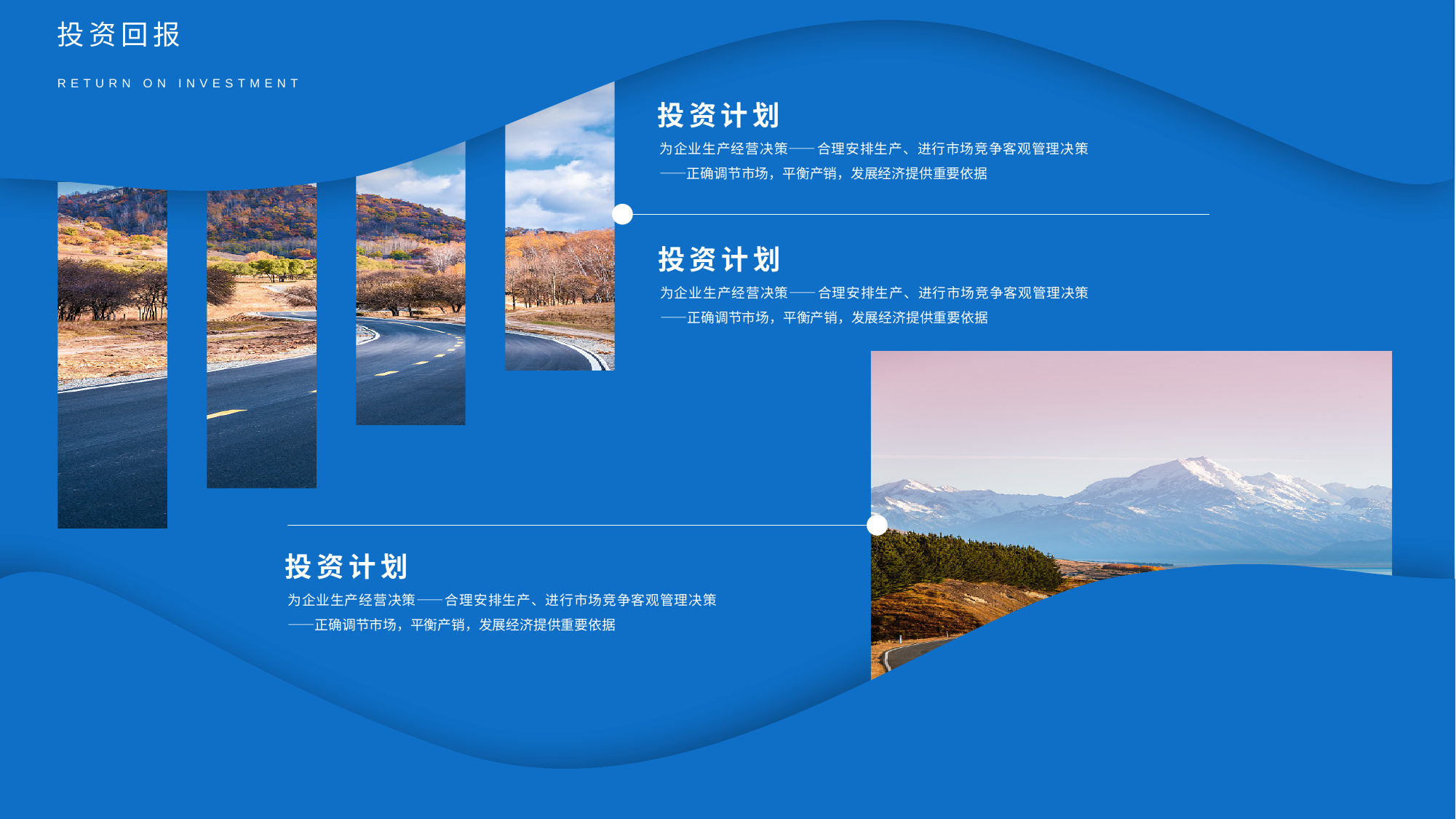

投资回报

RETURN ON INVESTMENT
投资计划
为企业生产经营决策——合理安排生产、进行市场竞争客观管理决策——正确调节市场，平衡产销，发展经济提供重要依据

投资计划
为企业生产经营决策——合理安排生产、进行市场竞争客观管理决策——正确调节市场，平衡产销，发展经济提供重要依据

投资计划

为企业生产经营决策——合理安排生产、进行市场竞争客观管理决策——正确调节市场，平衡产销，发展经济提供重要依据